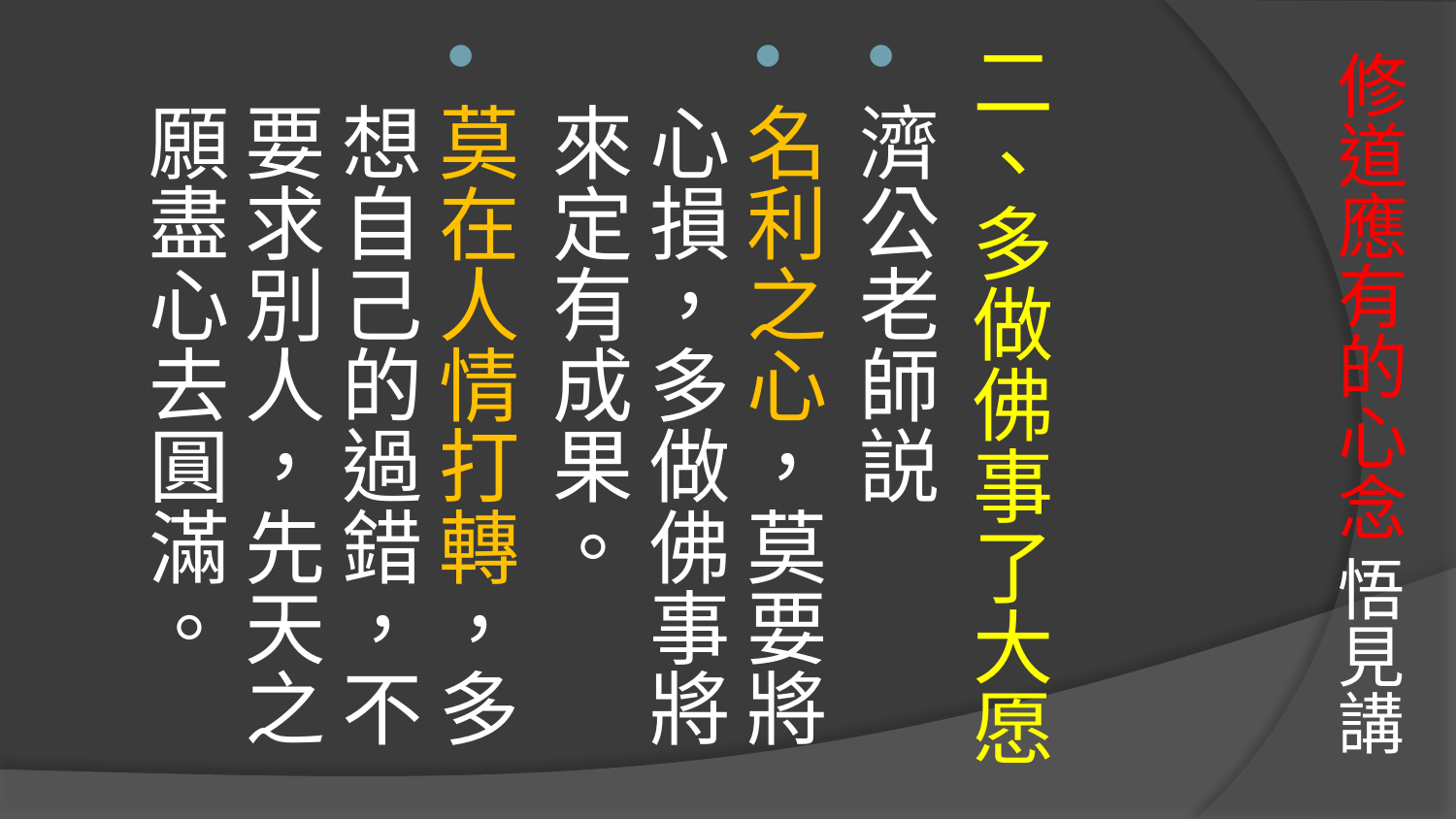

# 修道應有的心念 悟見講
二、多做佛事了大愿
濟公老師説
名利之心，莫要將心損，多做佛事將來定有成果。
莫在人情打轉，多想自己的過錯，不要求別人，先天之願盡心去圓滿。